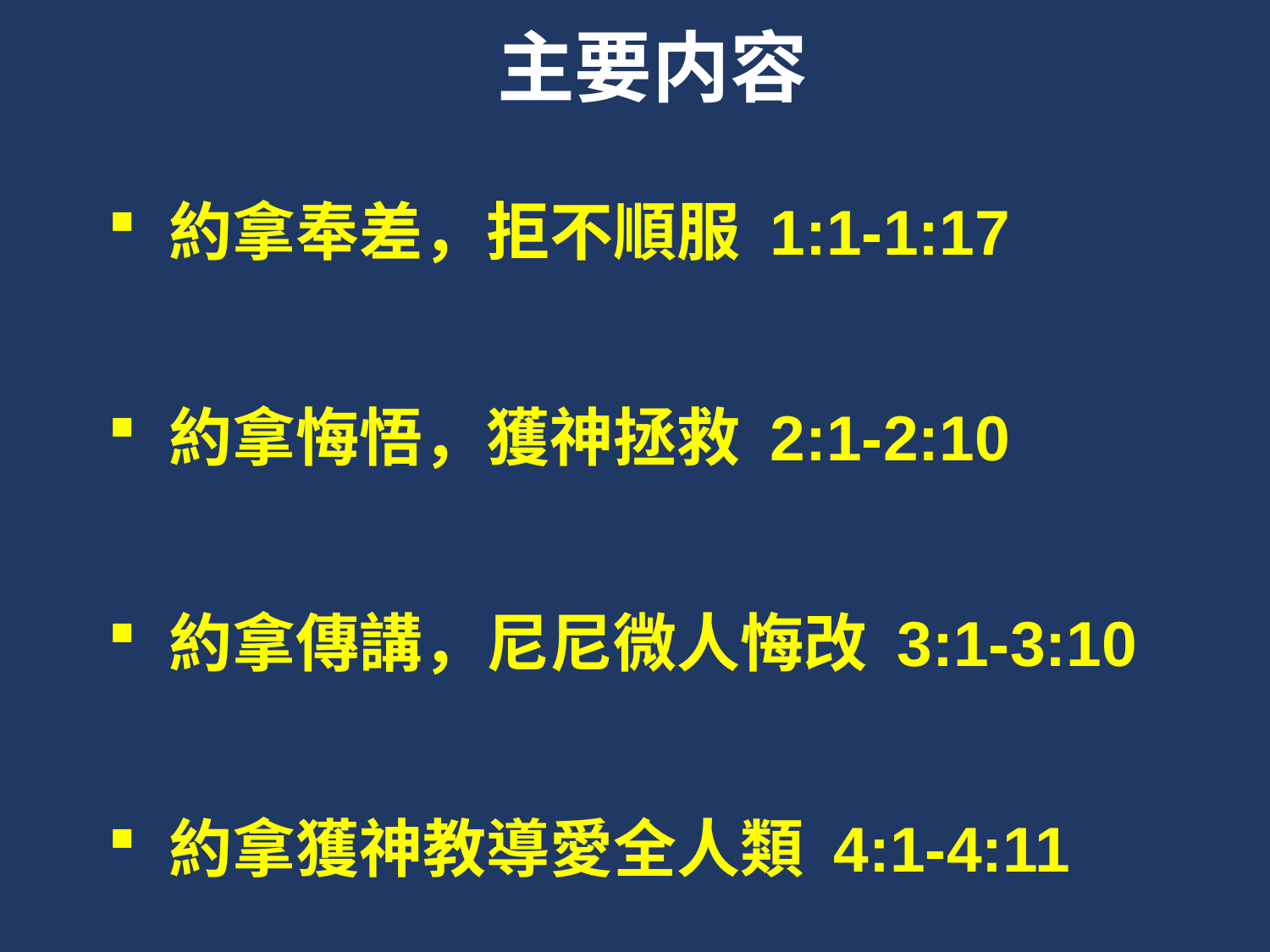

主要内容
 約拿奉差，拒不順服 1:1-1:17

 約拿悔悟，獲神拯救 2:1-2:10

 約拿傳講，尼尼微人悔改 3:1-3:10

 約拿獲神教導愛全人類 4:1-4:11